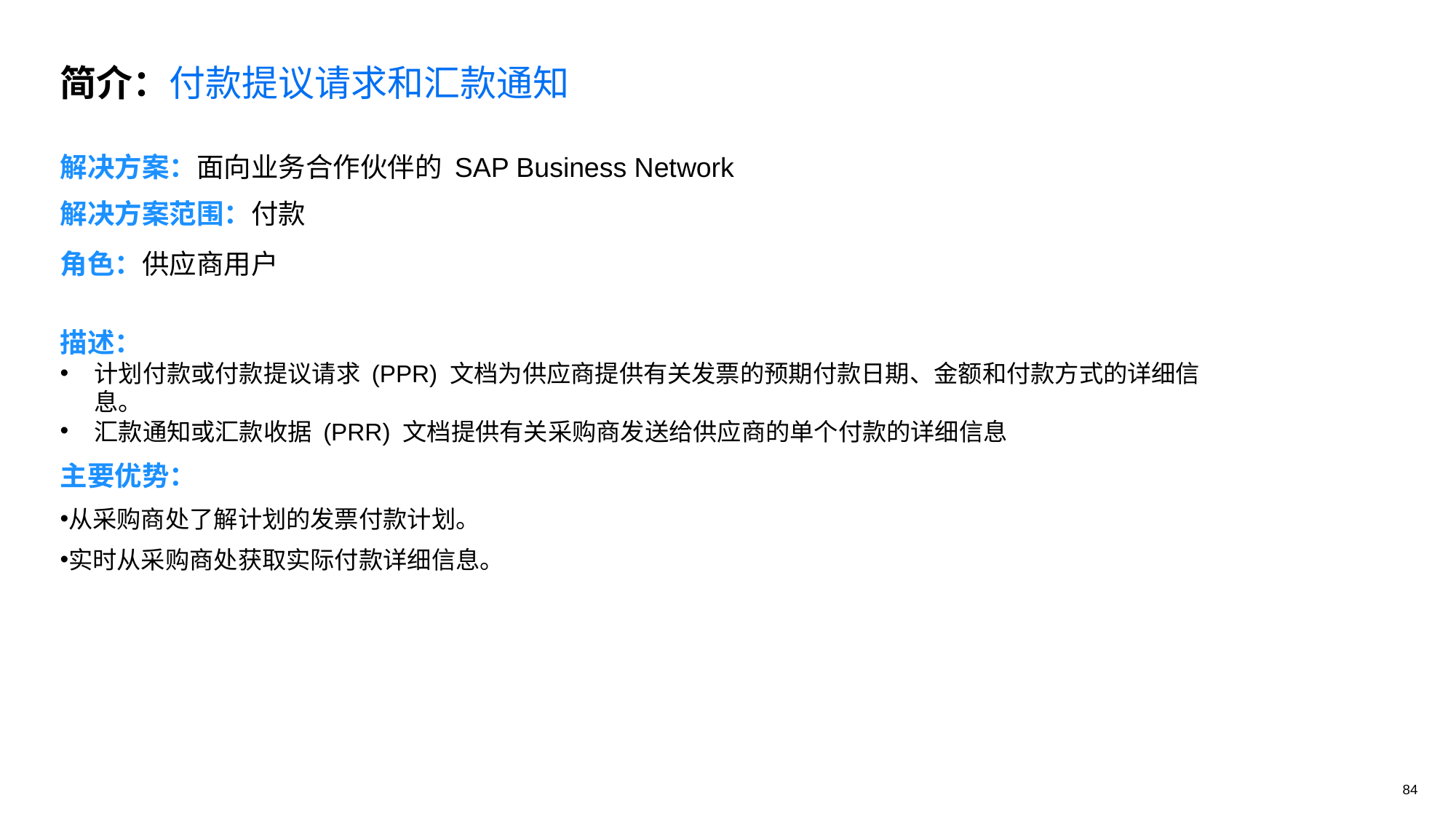

简介：付款提议请求和汇款通知
解决方案：面向业务合作伙伴的 SAP Business Network
# 解决方案范围：付款
角色：供应商用户
描述：
计划付款或付款提议请求 (PPR) 文档为供应商提供有关发票的预期付款日期、金额和付款方式的详细信息。
汇款通知或汇款收据 (PRR) 文档提供有关采购商发送给供应商的单个付款的详细信息
主要优势：
从采购商处了解计划的发票付款计划。
实时从采购商处获取实际付款详细信息。